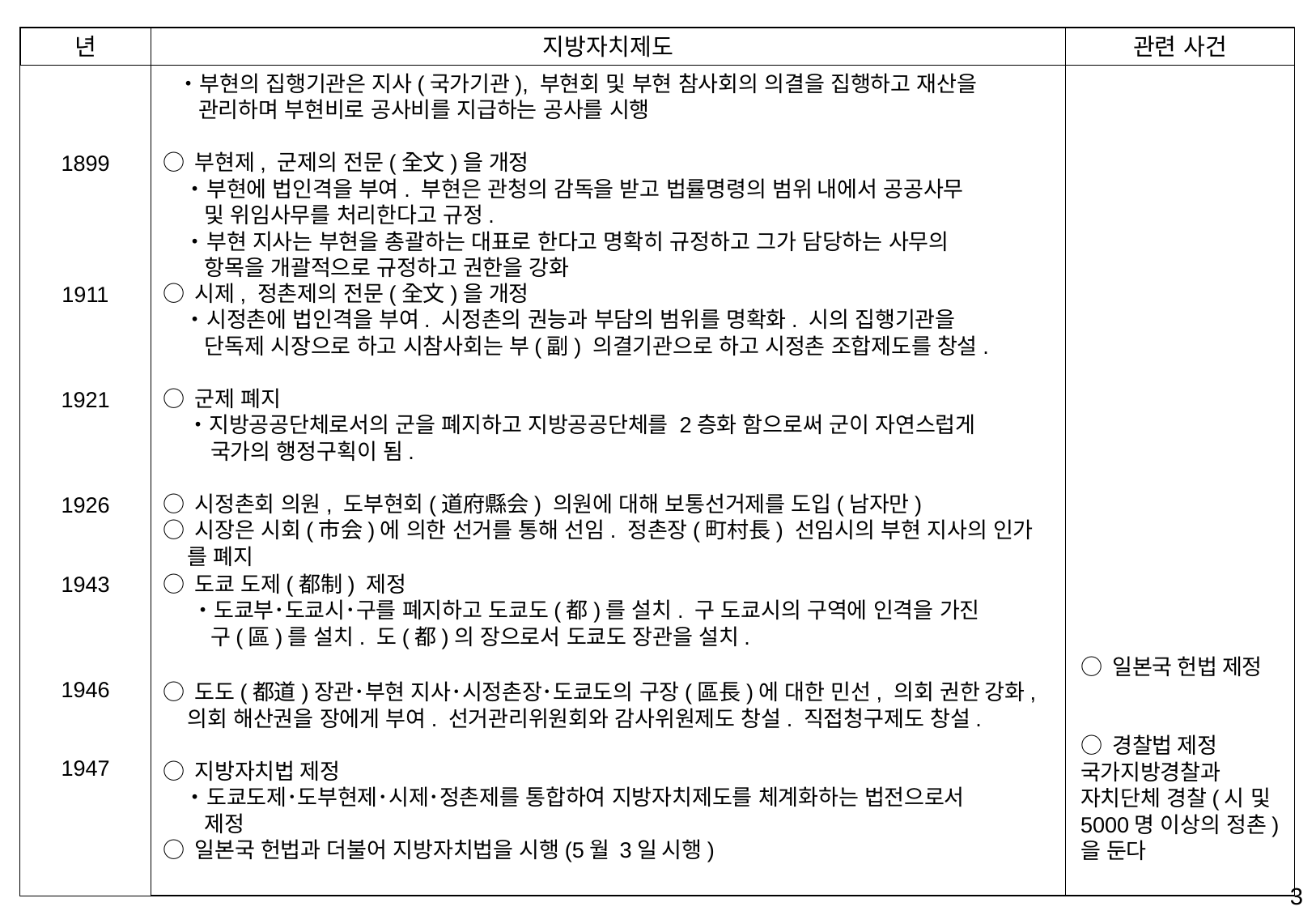

년
지방자치제도
관련 사건
  ・부현의 집행기관은 지사(국가기관), 부현회 및 부현 참사회의 의결을 집행하고 재산을
     관리하며 부현비로 공사비를 지급하는 공사를 시행

○ 부현제, 군제의 전문(全文)을 개정
　・부현에 법인격을 부여. 부현은 관청의 감독을 받고 법률명령의 범위 내에서 공공사무
      및 위임사무를 처리한다고 규정.
　・부현 지사는 부현을 총괄하는 대표로 한다고 명확히 규정하고 그가 담당하는 사무의
      항목을 개괄적으로 규정하고 권한을 강화

1899

1911

1921

1926

1943

1946

1947

○ 시제, 정촌제의 전문(全文)을 개정
　・시정촌에 법인격을 부여. 시정촌의 권능과 부담의 범위를 명확화. 시의 집행기관을
      단독제 시장으로 하고 시참사회는 부(副) 의결기관으로 하고 시정촌 조합제도를 창설.

○ 군제 폐지
    ・지방공공단체로서의 군을 폐지하고 지방공공단체를 2층화 함으로써 군이 자연스럽게
       국가의 행정구획이 됨.

○ 시정촌회 의원, 도부현회(道府縣会) 의원에 대해 보통선거제를 도입(남자만)
○ 시장은 시회(市会)에 의한 선거를 통해 선임. 정촌장(町村長) 선임시의 부현 지사의 인가
    를 폐지
○ 도쿄 도제(都制) 제정
    ・도쿄부･도쿄시･구를 폐지하고 도쿄도(都)를 설치. 구 도쿄시의 구역에 인격을 가진
       구(區)를 설치. 도(都)의 장으로서 도쿄도 장관을 설치.
○ 일본국 헌법 제정

○ 경찰법 제정
국가지방경찰과 자치단체 경찰(시 및 5000명 이상의 정촌)을 둔다
○ 도도(都道)장관･부현 지사･시정촌장･도쿄도의 구장(區長)에 대한 민선, 의회 권한 강화,
    의회 해산권을 장에게 부여. 선거관리위원회와 감사위원제도 창설. 직접청구제도 창설.

○ 지방자치법 제정
　・도쿄도제･도부현제･시제･정촌제를 통합하여 지방자치제도를 체계화하는 법전으로서
      제정
○ 일본국 헌법과 더불어 지방자치법을 시행(5월 3일 시행)
3